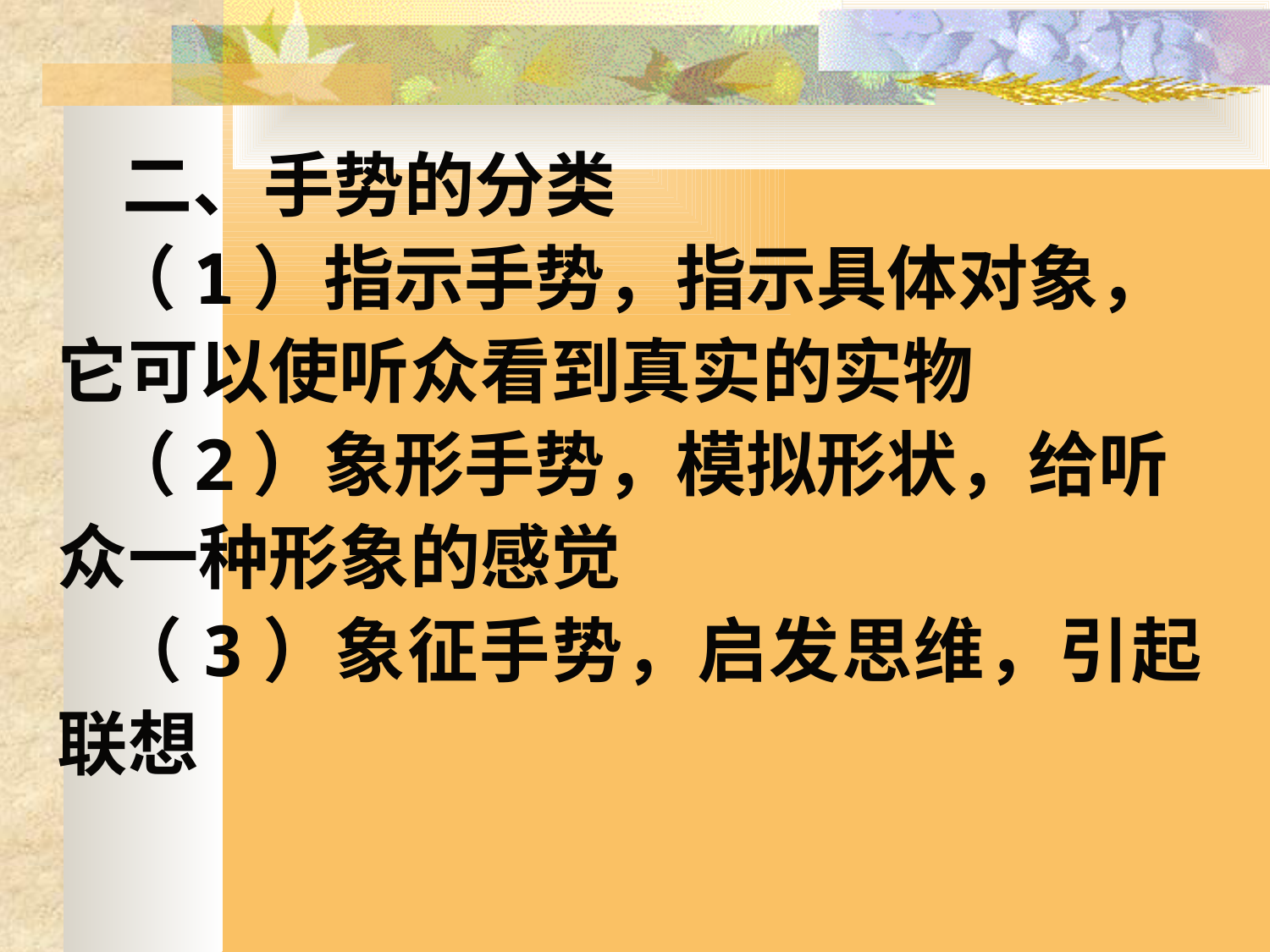

二、手势的分类
  （1）指示手势，指示具体对象，它可以使听众看到真实的实物
  （2）象形手势，模拟形状，给听众一种形象的感觉
  （3）象征手势，启发思维，引起联想